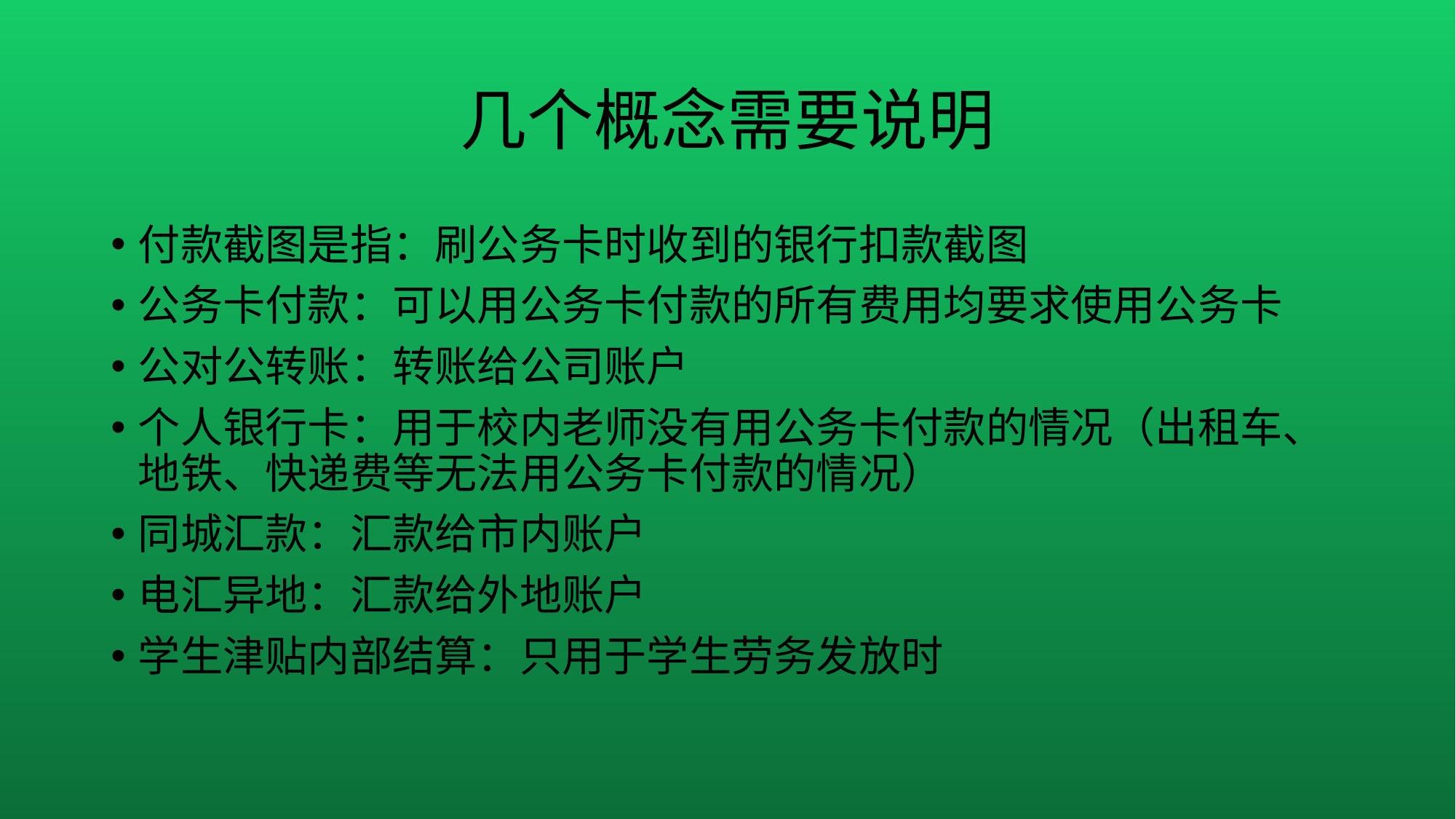

# 几个概念需要说明
付款截图是指：刷公务卡时收到的银行扣款截图
公务卡付款：可以用公务卡付款的所有费用均要求使用公务卡
公对公转账：转账给公司账户
个人银行卡：用于校内老师没有用公务卡付款的情况（出租车、地铁、快递费等无法用公务卡付款的情况）
同城汇款：汇款给市内账户
电汇异地：汇款给外地账户
学生津贴内部结算：只用于学生劳务发放时